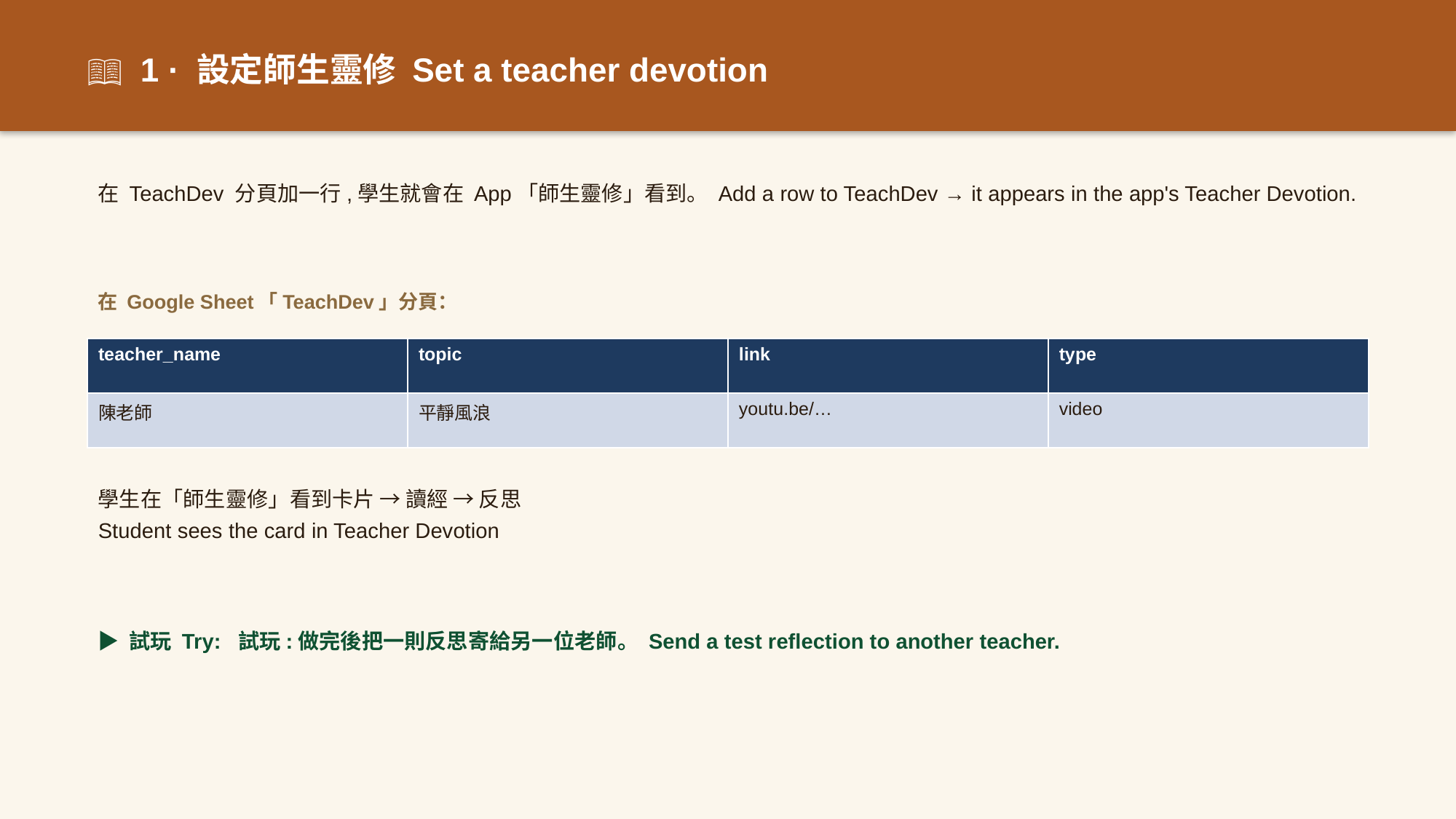

📖  1 · 設定師生靈修 Set a teacher devotion
在 TeachDev 分頁加一行,學生就會在 App「師生靈修」看到。 Add a row to TeachDev → it appears in the app's Teacher Devotion.
在 Google Sheet「TeachDev」分頁：
| teacher\_name | topic | link | type |
| --- | --- | --- | --- |
| 陳老師 | 平靜風浪 | youtu.be/… | video |
學生在「師生靈修」看到卡片 → 讀經 → 反思
Student sees the card in Teacher Devotion
▶ 試玩 Try:  試玩:做完後把一則反思寄給另一位老師。 Send a test reflection to another teacher.